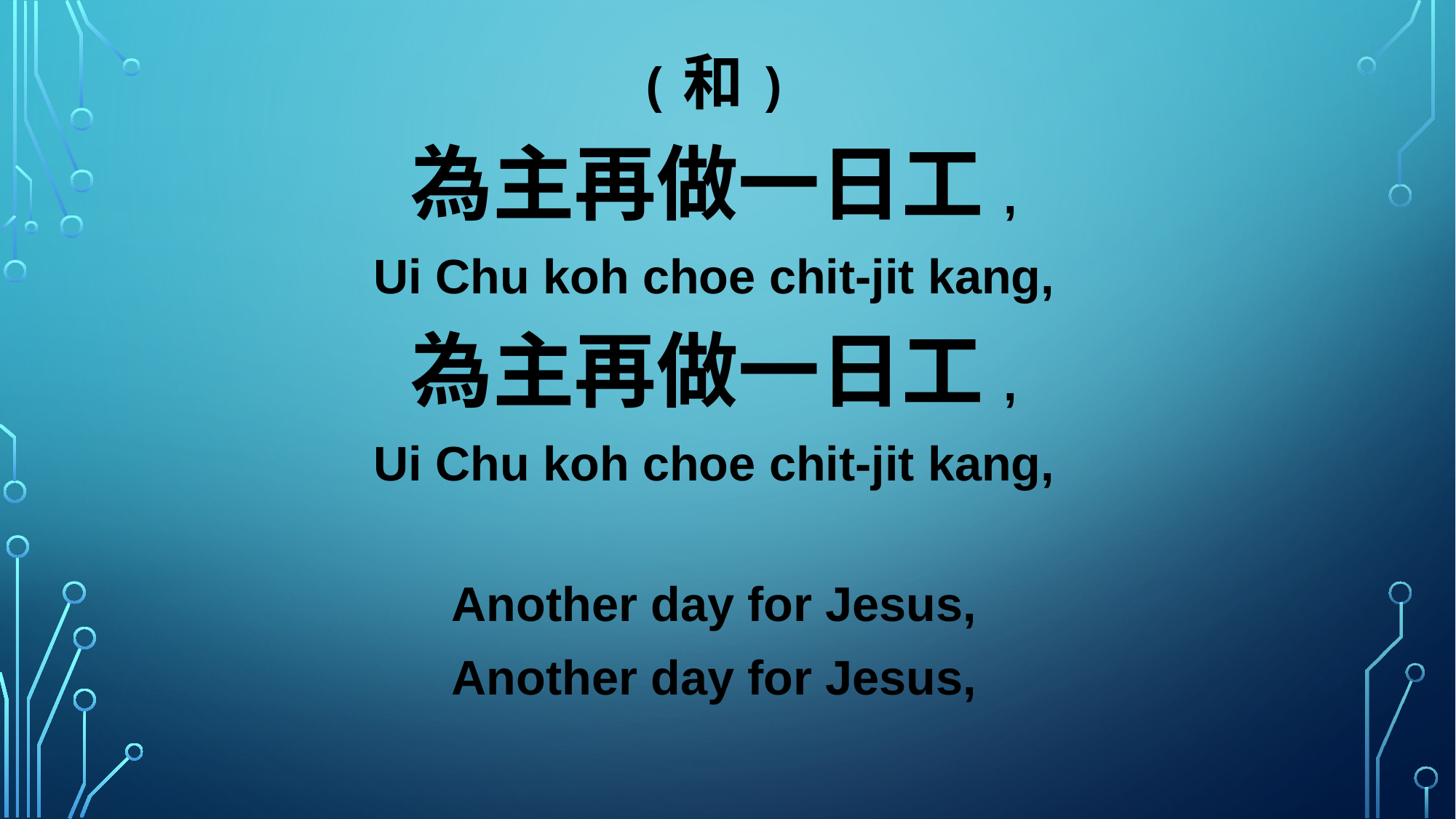

(和)
為主再做一日工,
Ui Chu koh choe chit-jit kang,
為主再做一日工,
Ui Chu koh choe chit-jit kang,

Another day for Jesus,
Another day for Jesus,